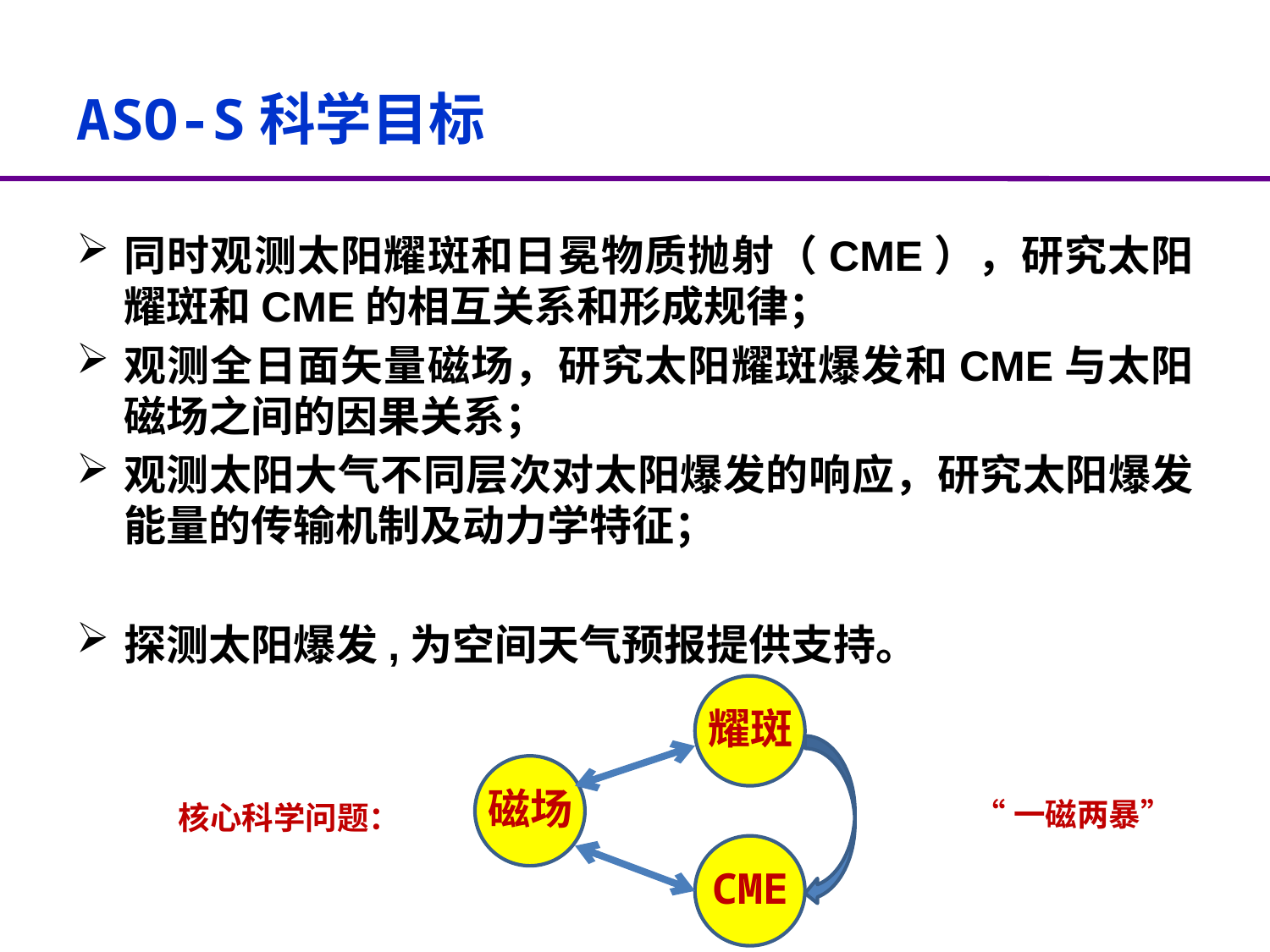

# ASO-S科学目标
同时观测太阳耀斑和日冕物质抛射（CME），研究太阳耀斑和CME的相互关系和形成规律；
观测全日面矢量磁场，研究太阳耀斑爆发和CME与太阳磁场之间的因果关系；
观测太阳大气不同层次对太阳爆发的响应，研究太阳爆发能量的传输机制及动力学特征；

探测太阳爆发,为空间天气预报提供支持。

耀斑

磁场
“一磁两暴”
核心科学问题：

CME